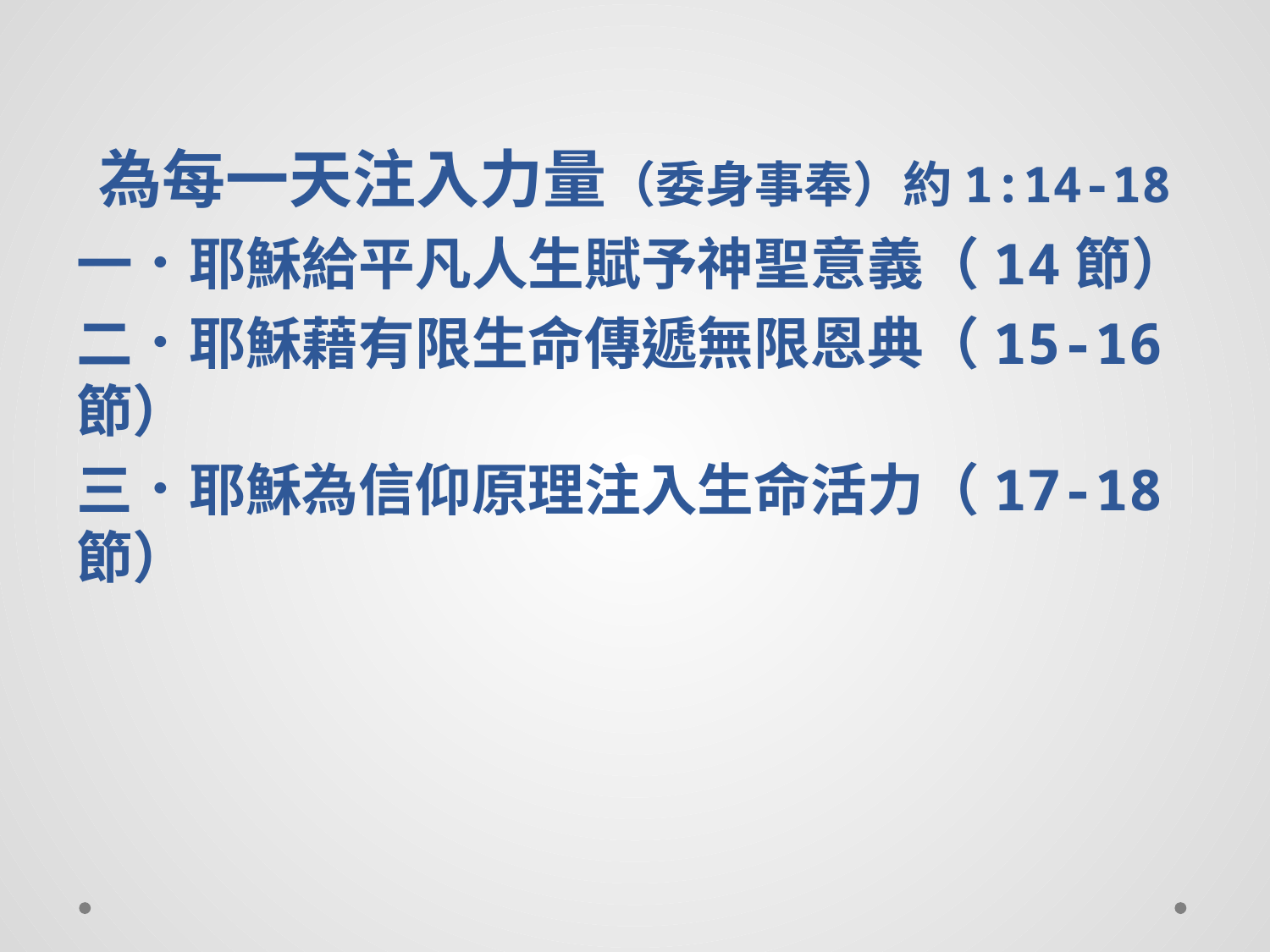

# 為每一天注入力量（委身事奉）約1:14-18
一．耶穌給平凡人生賦予神聖意義（14節）
二．耶穌藉有限生命傳遞無限恩典（15-16節）
三．耶穌為信仰原理注入生命活力（17-18節）